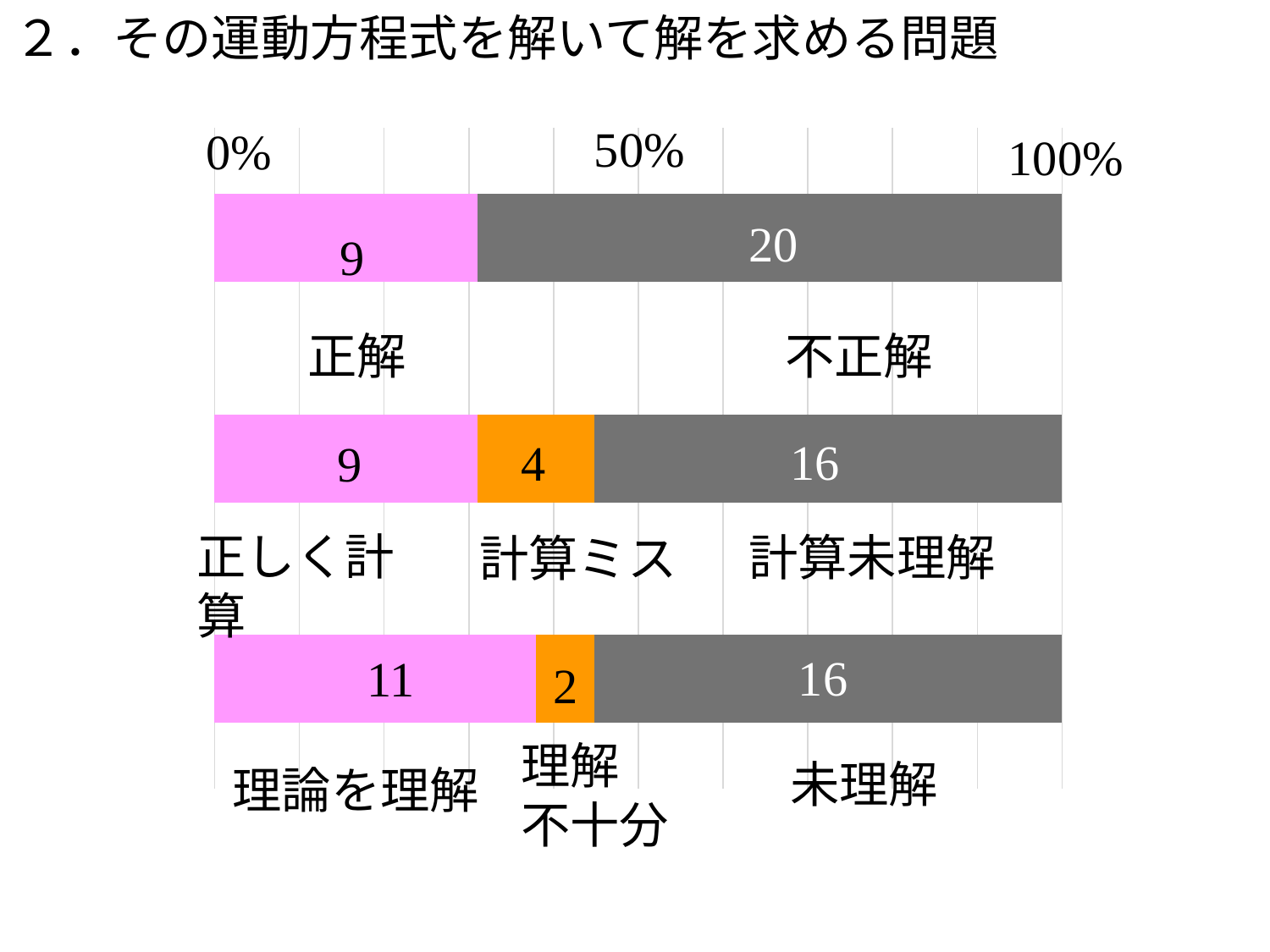

２．その運動方程式を解いて解を求める問題
50%

### Chart

| Category |  |  |  |
|---|---|---|---|
0%
100%
20
9
正解
不正解
16
4
9
正しく計算
計算未理解
計算ミス
16
11
2
理解
不十分
未理解
理論を理解